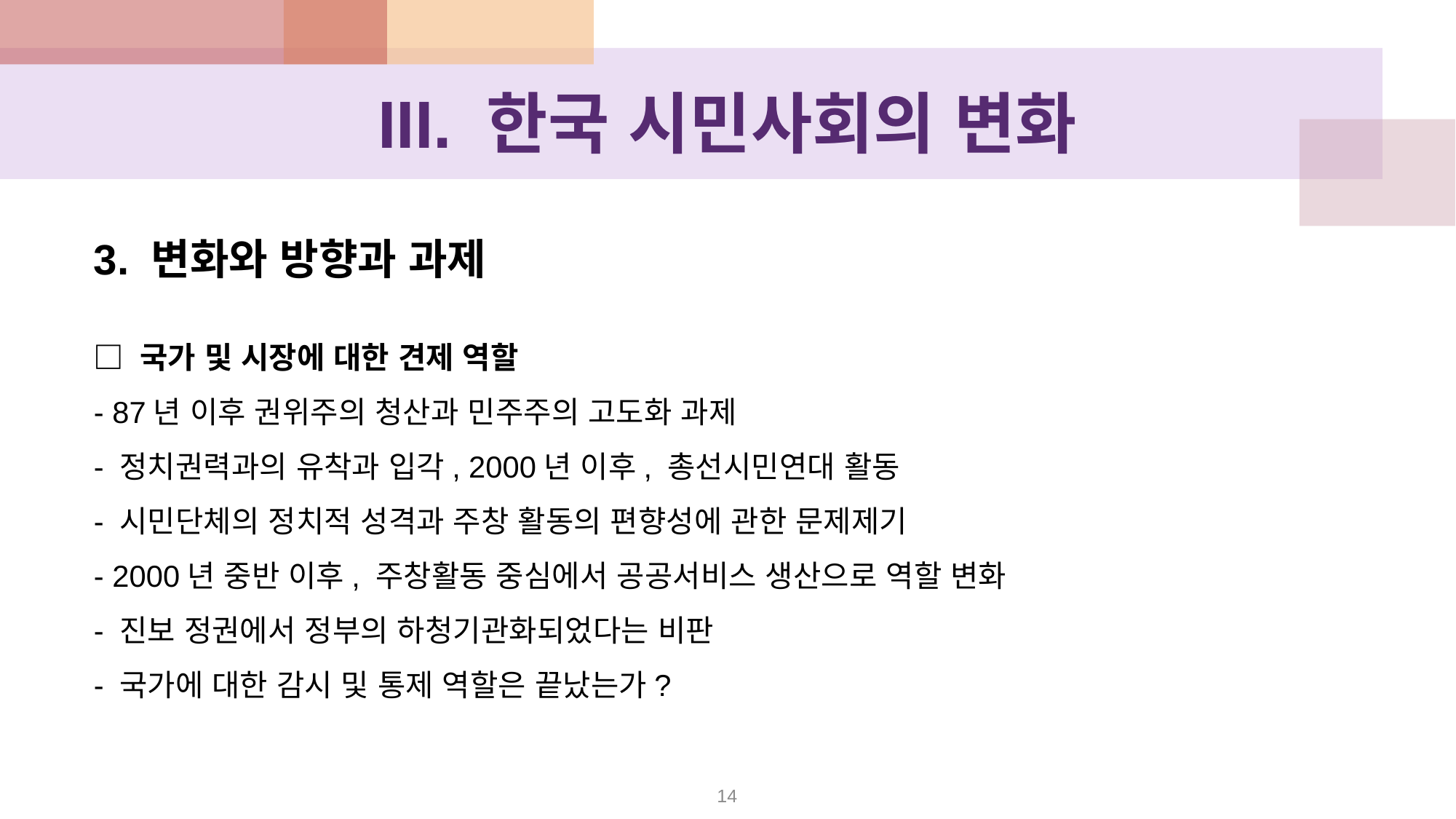

# III. 한국 시민사회의 변화
3. 변화와 방향과 과제

□ 국가 및 시장에 대한 견제 역할
- 87년 이후 권위주의 청산과 민주주의 고도화 과제
- 정치권력과의 유착과 입각, 2000년 이후, 총선시민연대 활동
- 시민단체의 정치적 성격과 주창 활동의 편향성에 관한 문제제기
- 2000년 중반 이후, 주창활동 중심에서 공공서비스 생산으로 역할 변화
- 진보 정권에서 정부의 하청기관화되었다는 비판
- 국가에 대한 감시 및 통제 역할은 끝났는가?
14